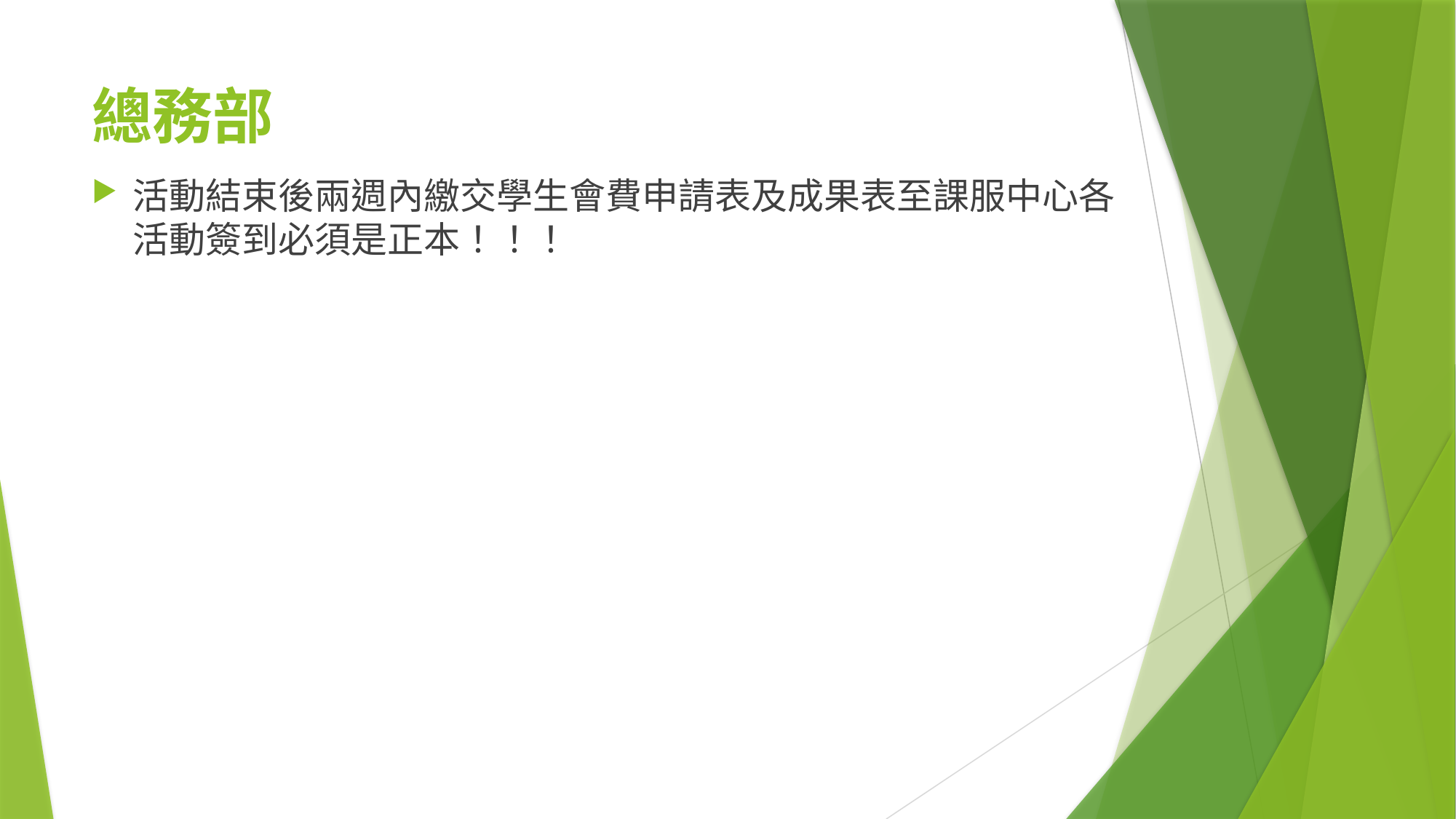

# 總務部
活動結束後兩週內繳交學生會費申請表及成果表至課服中心各活動簽到必須是正本！！！